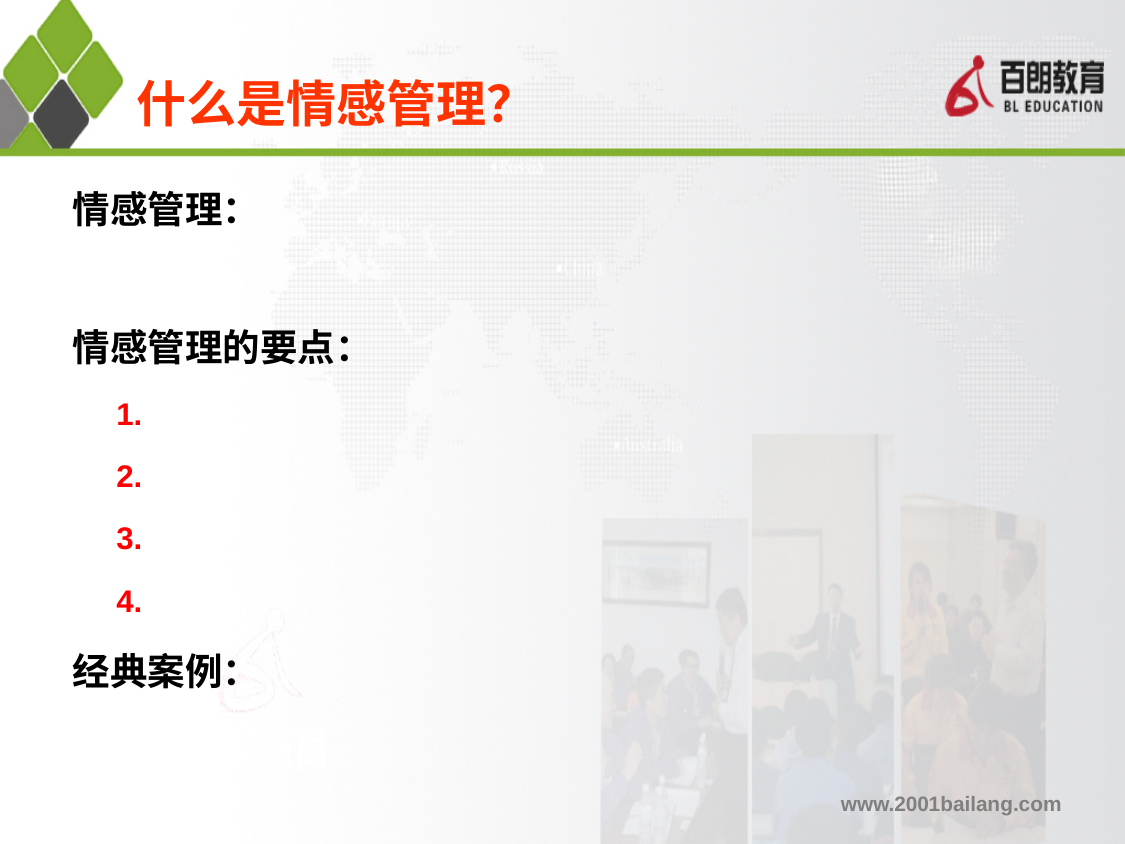

什么是情感管理？
情感管理：

情感管理的要点：
     1.
     2.
     3.
     4.
经典案例：